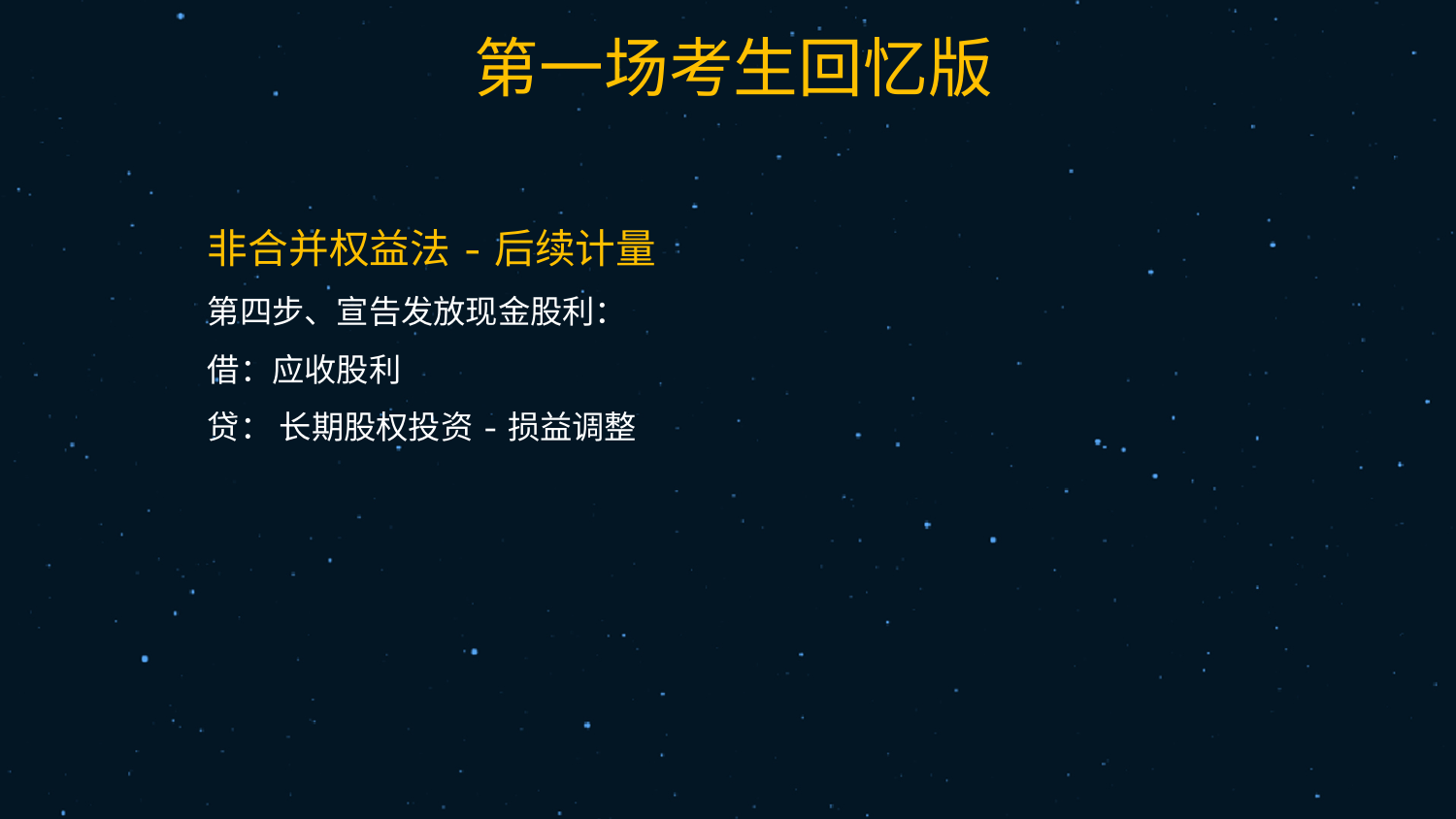

24
非合并权益法-后续计量
第四步、宣告发放现金股利：
借：应收股利
贷： 长期股权投资-损益调整